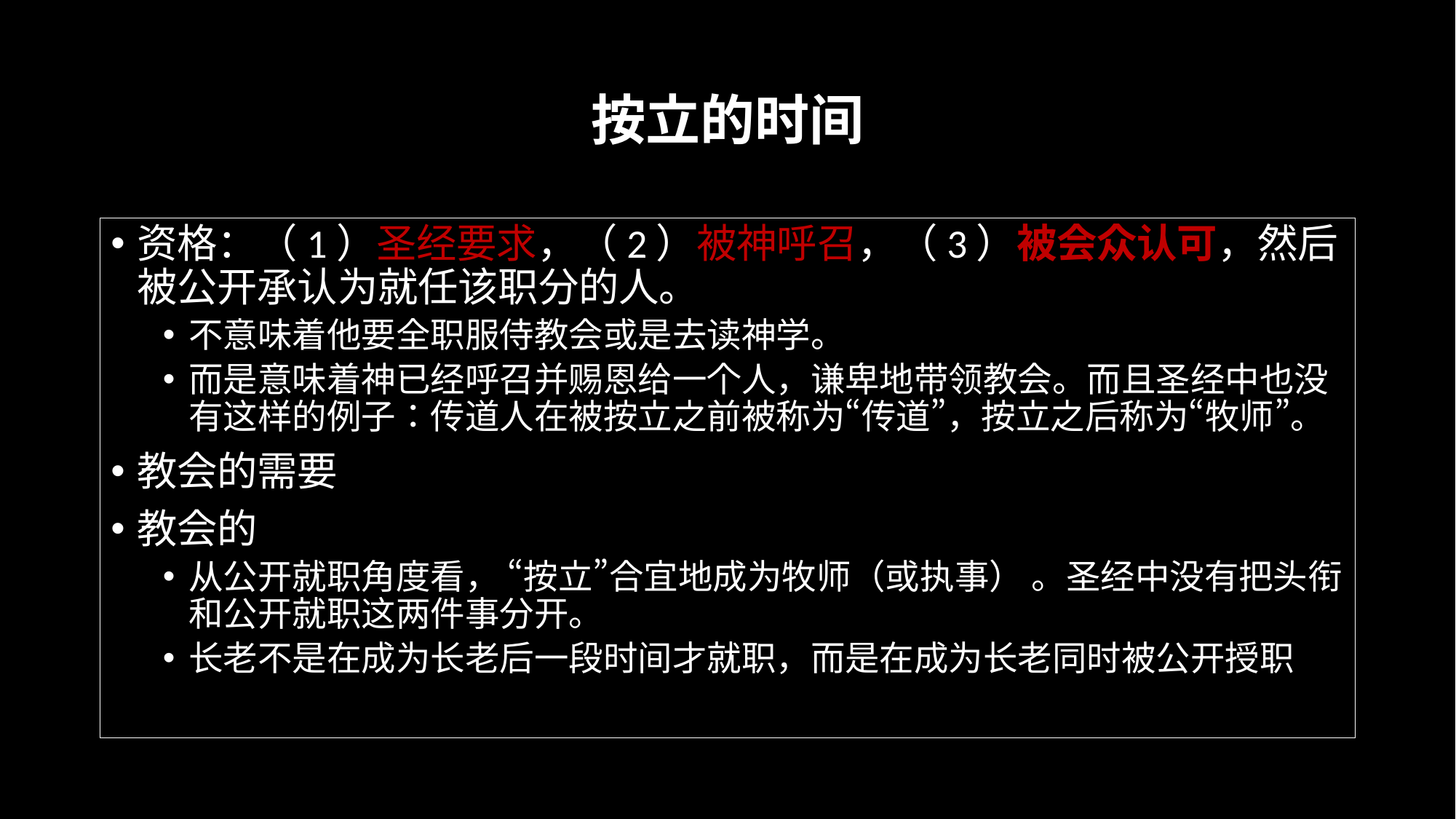

# 按立的时间
资格：（1）圣经要求，（2）被神呼召，（3）被会众认可，然后被公开承认为就任该职分的人。
不意味着他要全职服侍教会或是去读神学。
而是意味着神已经呼召并赐恩给一个人，谦卑地带领教会。而且圣经中也没有这样的例子：传道人在被按立之前被称为“传道”，按立之后称为“牧师”。
教会的需要
教会的
从公开就职角度看， “按立”合宜地成为牧师（或执事） 。圣经中没有把头衔和公开就职这两件事分开。
长老不是在成为长老后一段时间才就职，而是在成为长老同时被公开授职